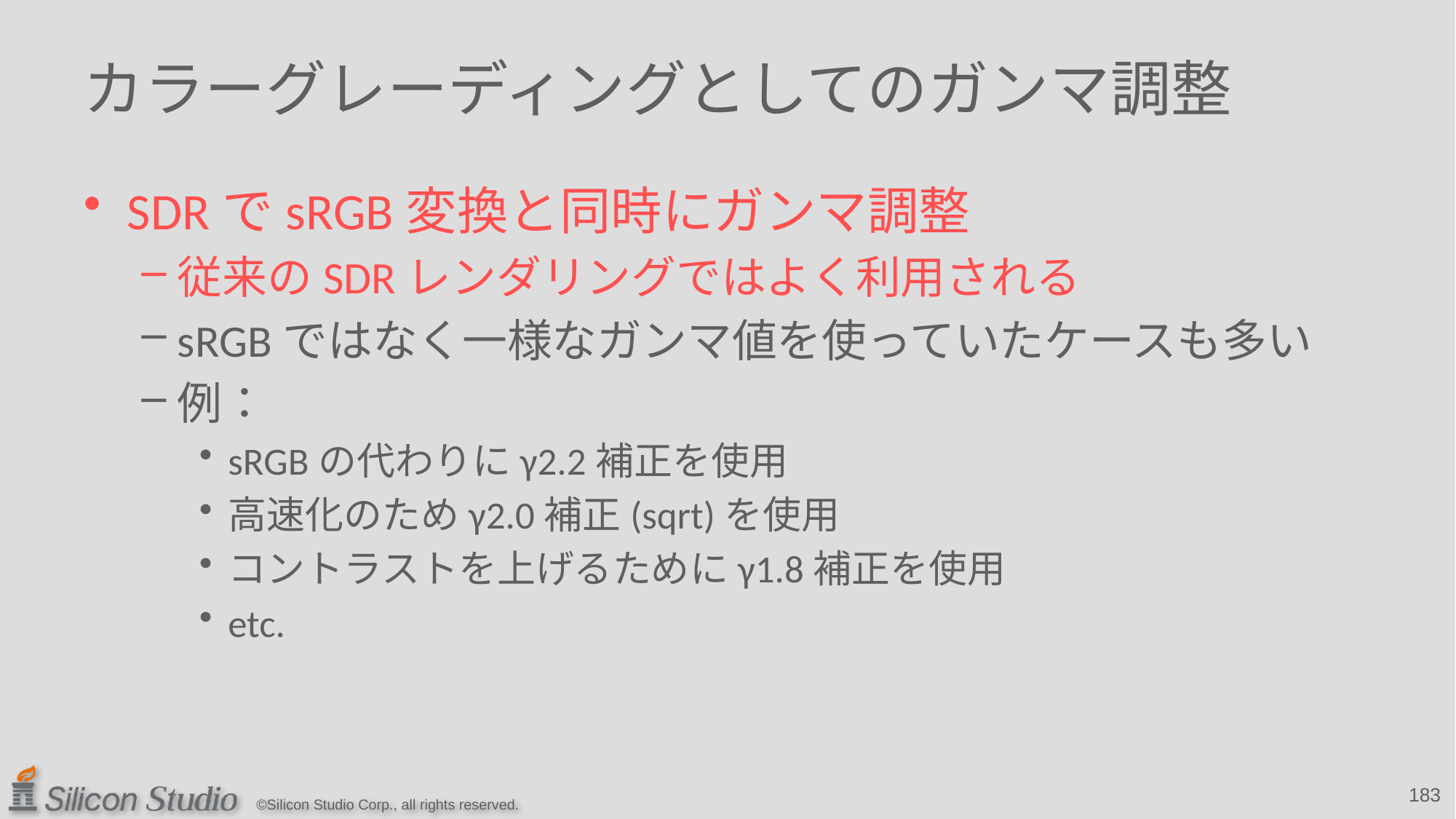

# カラーグレーディングとしてのガンマ調整
SDRでsRGB変換と同時にガンマ調整
従来のSDRレンダリングではよく利用される
sRGBではなく一様なガンマ値を使っていたケースも多い
例：
sRGBの代わりにγ2.2補正を使用
高速化のためγ2.0補正(sqrt)を使用
コントラストを上げるためにγ1.8補正を使用
etc.
183